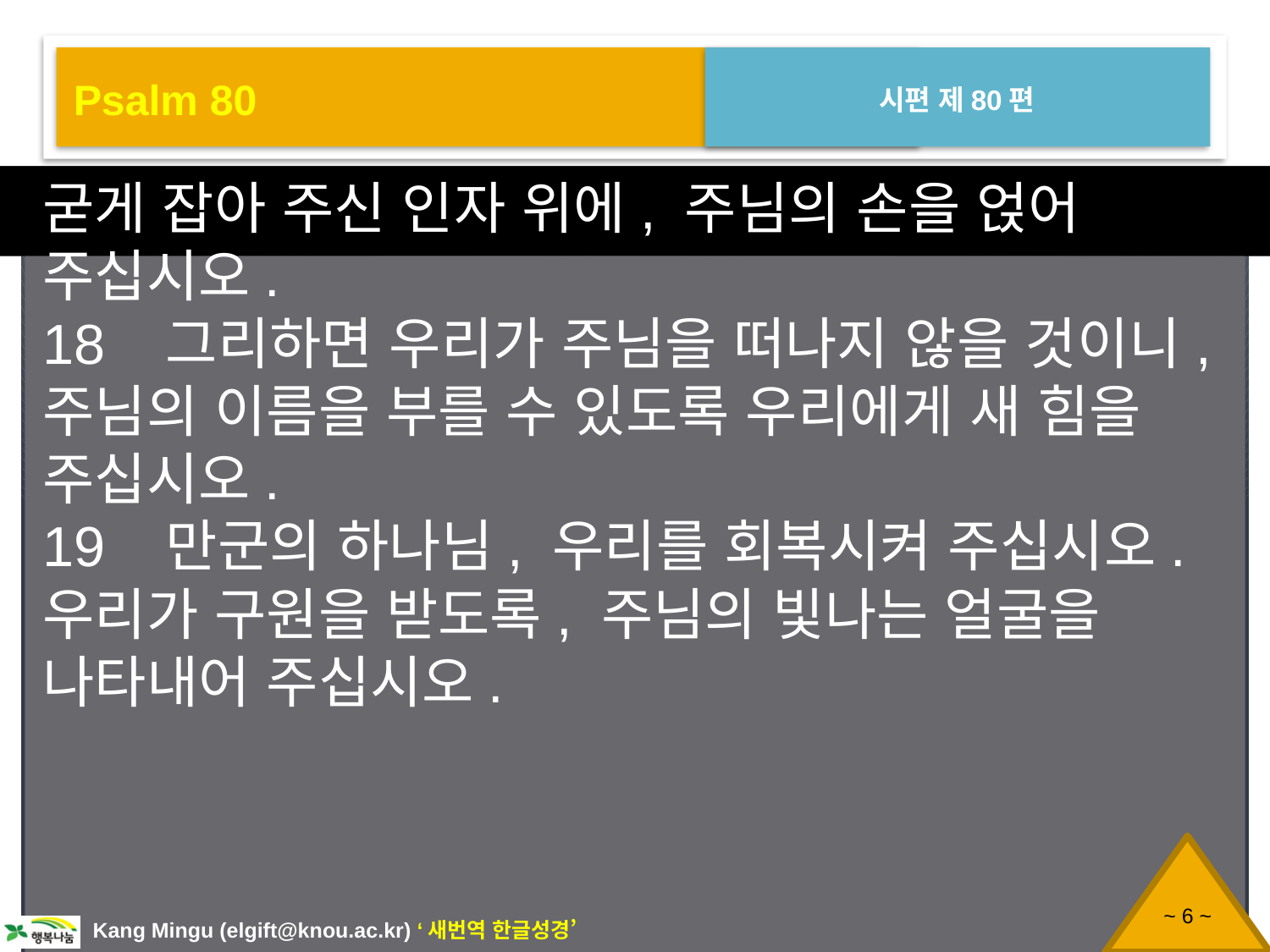

Psalm 80
시편 제80편
굳게 잡아 주신 인자 위에, 주님의 손을 얹어 주십시오.
18   그리하면 우리가 주님을 떠나지 않을 것이니, 주님의 이름을 부를 수 있도록 우리에게 새 힘을 주십시오.
19   만군의 하나님, 우리를 회복시켜 주십시오. 우리가 구원을 받도록, 주님의 빛나는 얼굴을 나타내어 주십시오.